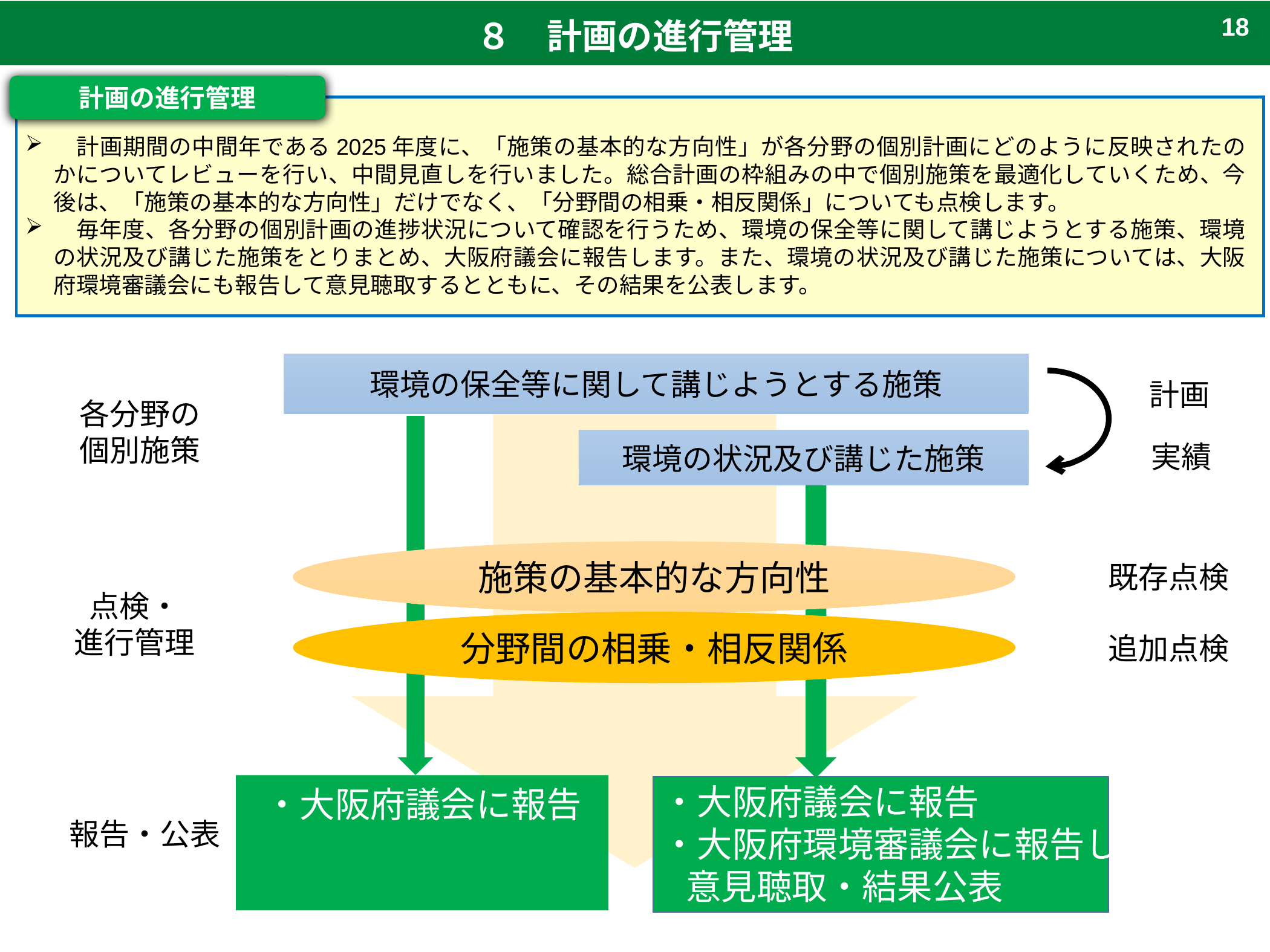

８　計画の進行管理
18
計画の進行管理

　計画期間の中間年である2025年度に、「施策の基本的な方向性」が各分野の個別計画にどのように反映されたのかについてレビューを行い、中間見直しを行いました。総合計画の枠組みの中で個別施策を最適化していくため、今後は、「施策の基本的な方向性」だけでなく、「分野間の相乗・相反関係」についても点検します。
　毎年度、各分野の個別計画の進捗状況について確認を行うため、環境の保全等に関して講じようとする施策、環境の状況及び講じた施策をとりまとめ、大阪府議会に報告します。また、環境の状況及び講じた施策については、大阪府環境審議会にも報告して意見聴取するとともに、その結果を公表します。

計画
環境の保全等に関して講じようとする施策
各分野の
個別施策

実績
環境の状況及び講じた施策
施策の基本的な方向性
既存点検
点検・
進行管理

分野間の相乗・相反関係
追加点検
報告・公表

・大阪府議会に報告
・大阪府環境審議会に報告し
  意見聴取・結果公表

・大阪府議会に報告